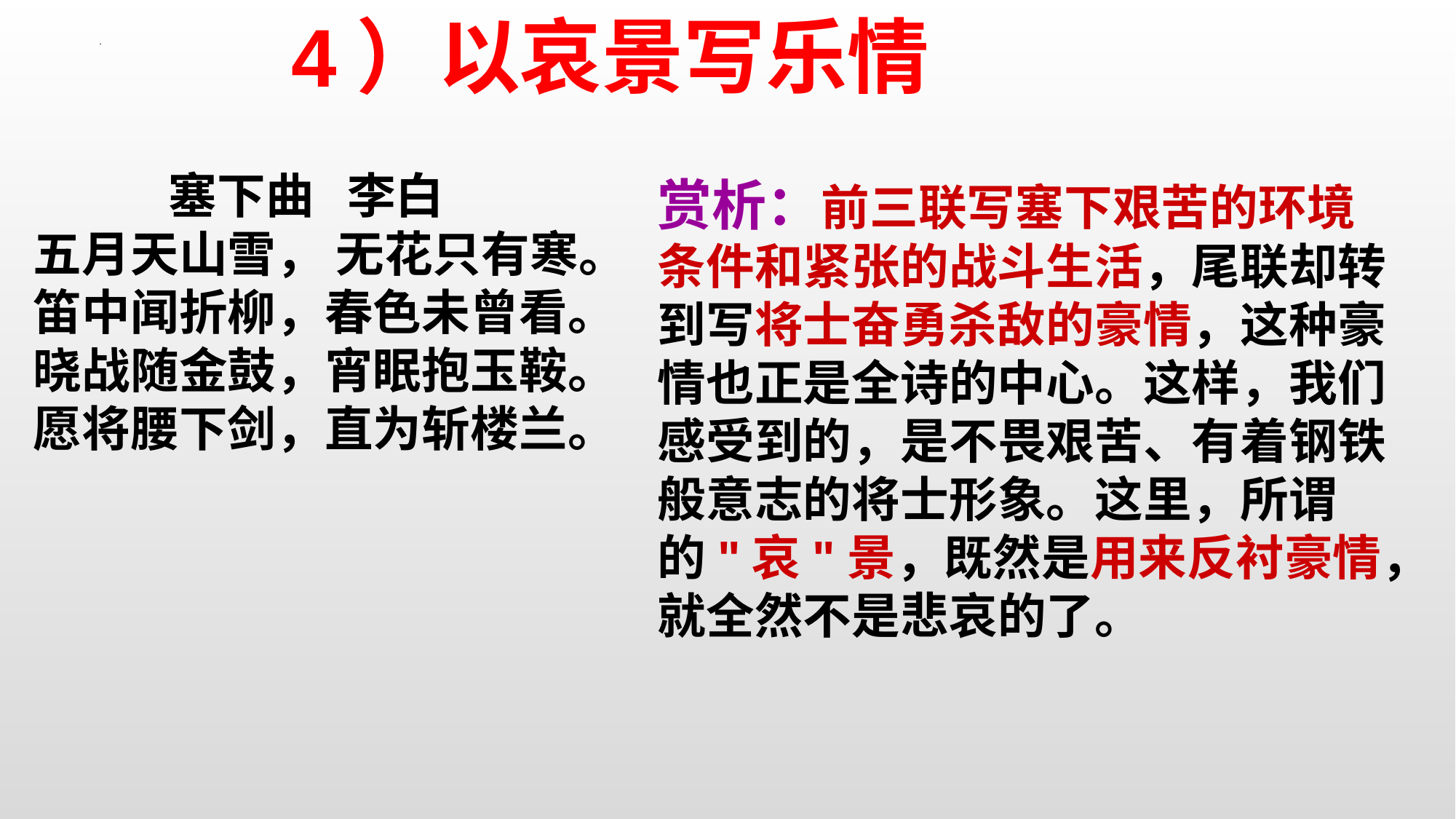

4）以哀景写乐情
塞下曲   李白
 五月天山雪， 无花只有寒。
 笛中闻折柳，春色未曾看。
 晓战随金鼓，宵眠抱玉鞍。
 愿将腰下剑，直为斩楼兰。
赏析：前三联写塞下艰苦的环境条件和紧张的战斗生活，尾联却转到写将士奋勇杀敌的豪情，这种豪情也正是全诗的中心。这样，我们感受到的，是不畏艰苦、有着钢铁般意志的将士形象。这里，所谓的"哀"景，既然是用来反衬豪情，就全然不是悲哀的了。